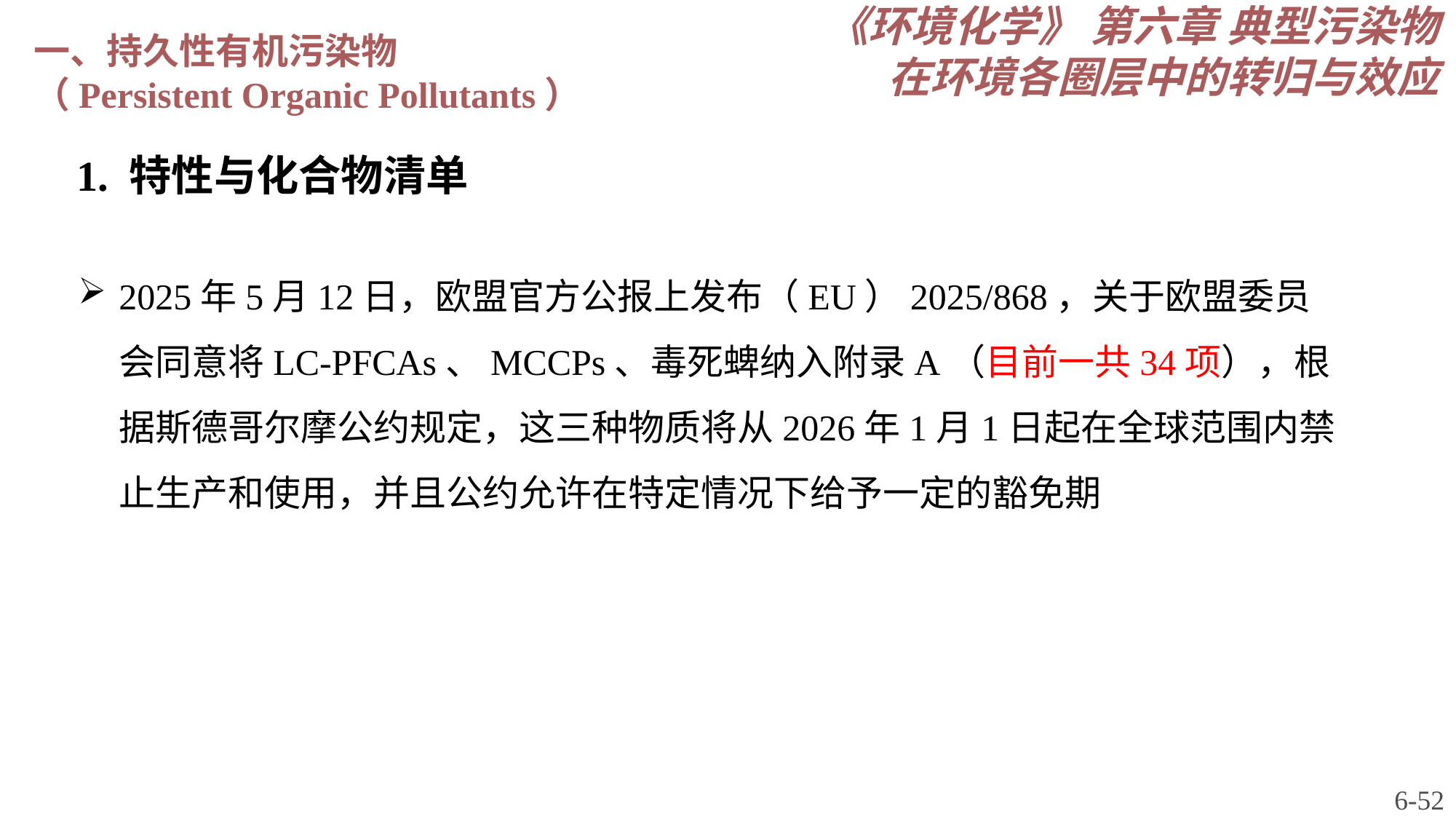

《环境化学》 第六章 典型污染物在环境各圈层中的转归与效应
一、持久性有机污染物
（Persistent Organic Pollutants）
1. 特性与化合物清单
2025年5月12日，欧盟官方公报上发布（EU）2025/868，关于欧盟委员会同意将LC-PFCAs、MCCPs、毒死蜱纳入附录A（目前一共34项），根据斯德哥尔摩公约规定，这三种物质将从2026年1月1日起在全球范围内禁止生产和使用，并且公约允许在特定情况下给予一定的豁免期
6-52